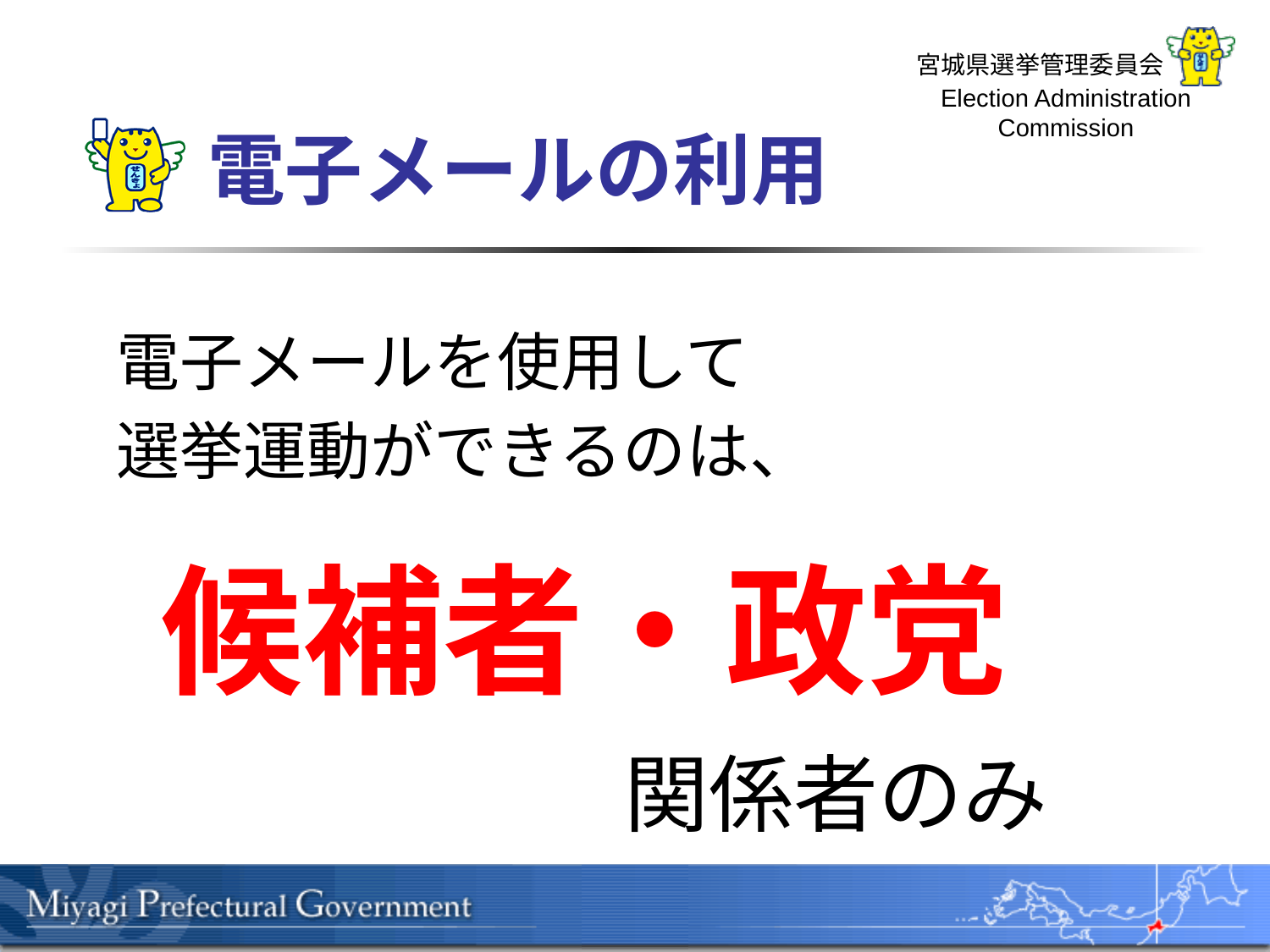

電子メールの利用
電子メールを使用して
選挙運動ができるのは、

　　　　　　関係者のみ
候補者・政党